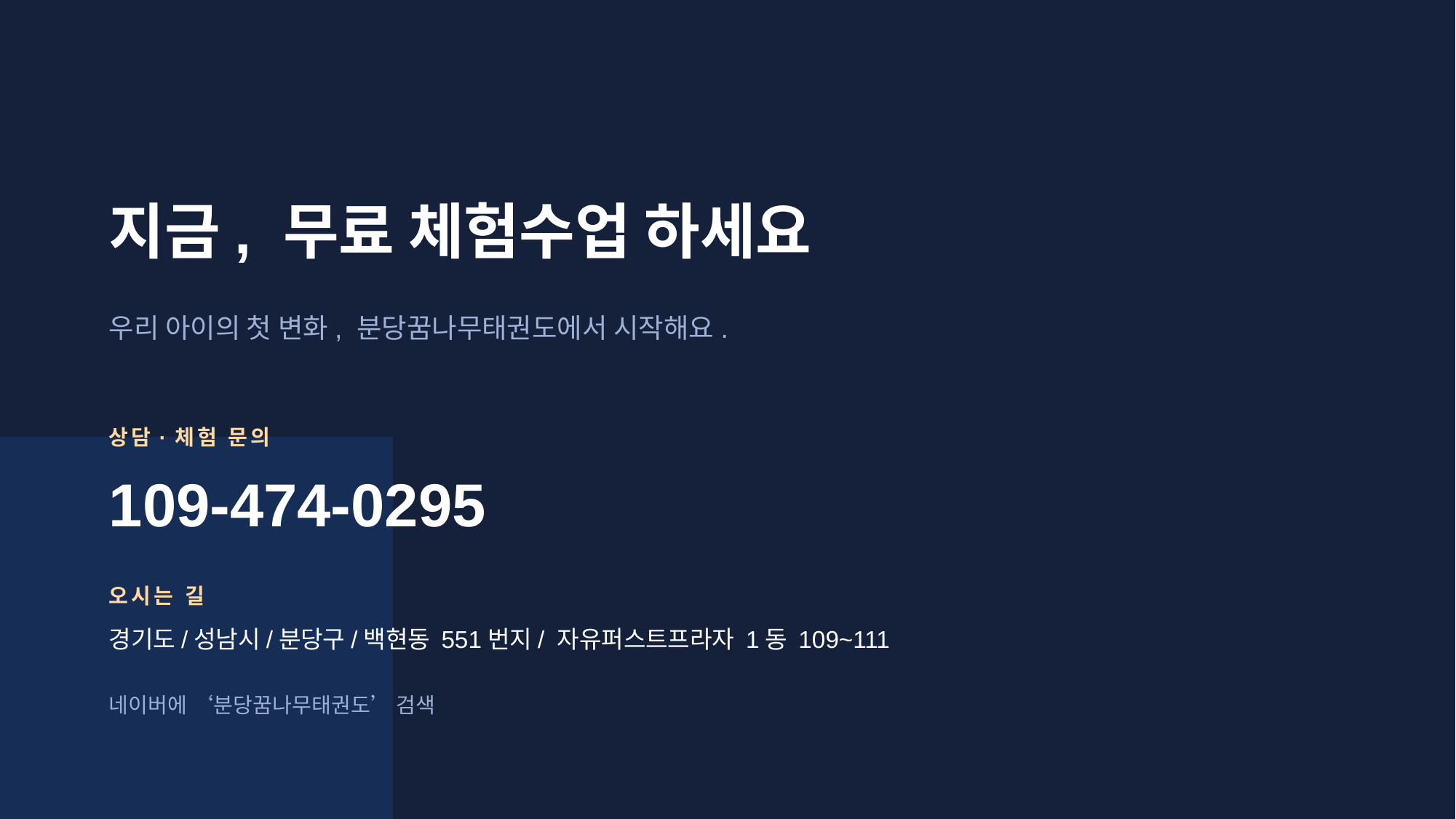

지금, 무료 체험수업 하세요
우리 아이의 첫 변화, 분당꿈나무태권도에서 시작해요.
상담·체험 문의

109-474-0295
오시는 길
경기도/성남시/분당구/백현동 551번지/ 자유퍼스트프라자 1동 109~111
네이버에 ‘분당꿈나무태권도’ 검색